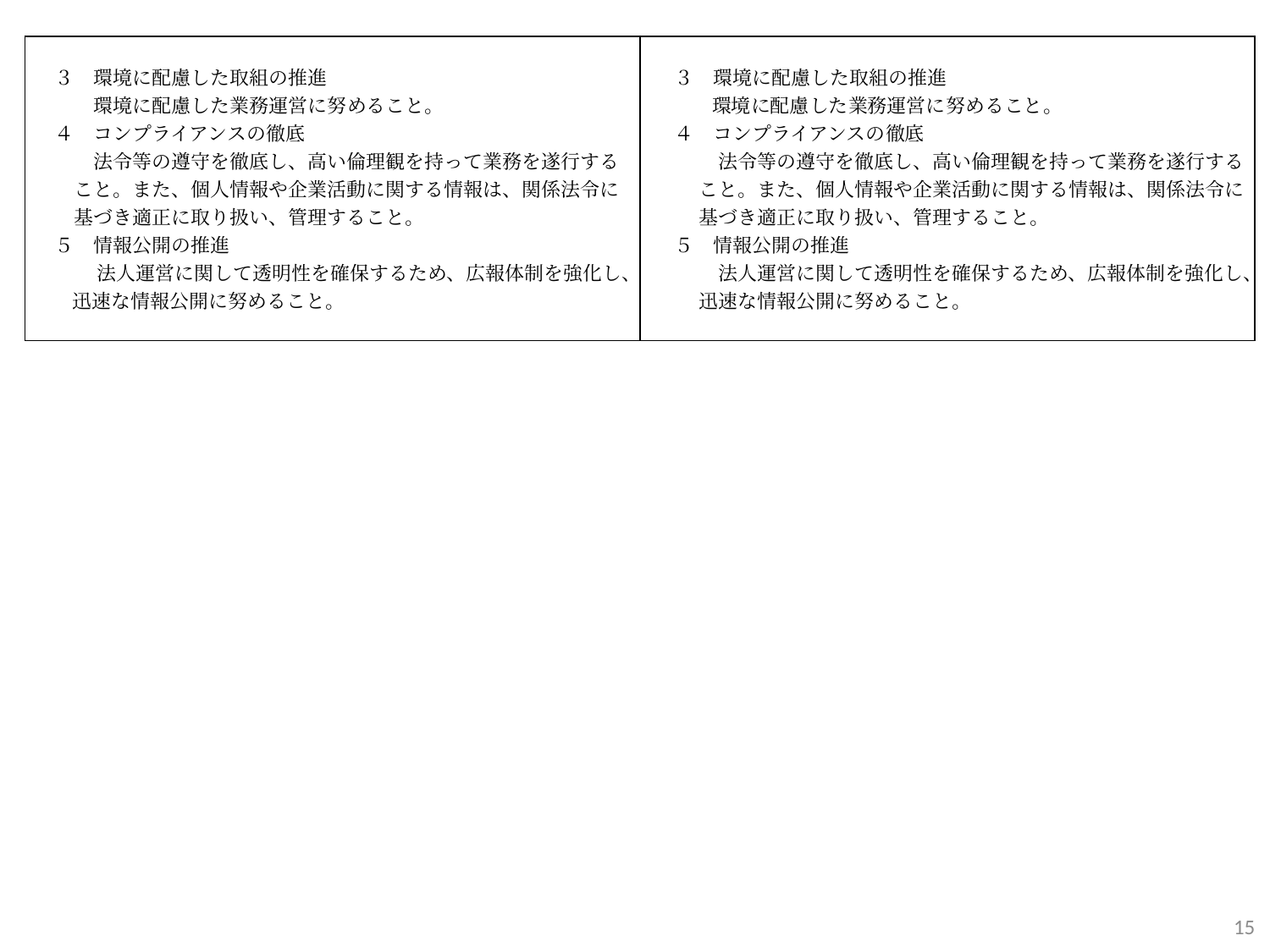

| ３　環境に配慮した取組の推進 　環境に配慮した業務運営に努めること。 ４　コンプライアンスの徹底 　法令等の遵守を徹底し、高い倫理観を持って業務を遂行すること。また、個人情報や企業活動に関する情報は、関係法令に基づき適正に取り扱い、管理すること。 ５　情報公開の推進 法人運営に関して透明性を確保するため、広報体制を強化し、迅速な情報公開に努めること。 | ３　環境に配慮した取組の推進 環境に配慮した業務運営に努めること。 ４　コンプライアンスの徹底 　法令等の遵守を徹底し、高い倫理観を持って業務を遂行すること。また、個人情報や企業活動に関する情報は、関係法令に基づき適正に取り扱い、管理すること。 ５　情報公開の推進 　法人運営に関して透明性を確保するため、広報体制を強化し、迅速な情報公開に努めること。 |
| --- | --- |
15